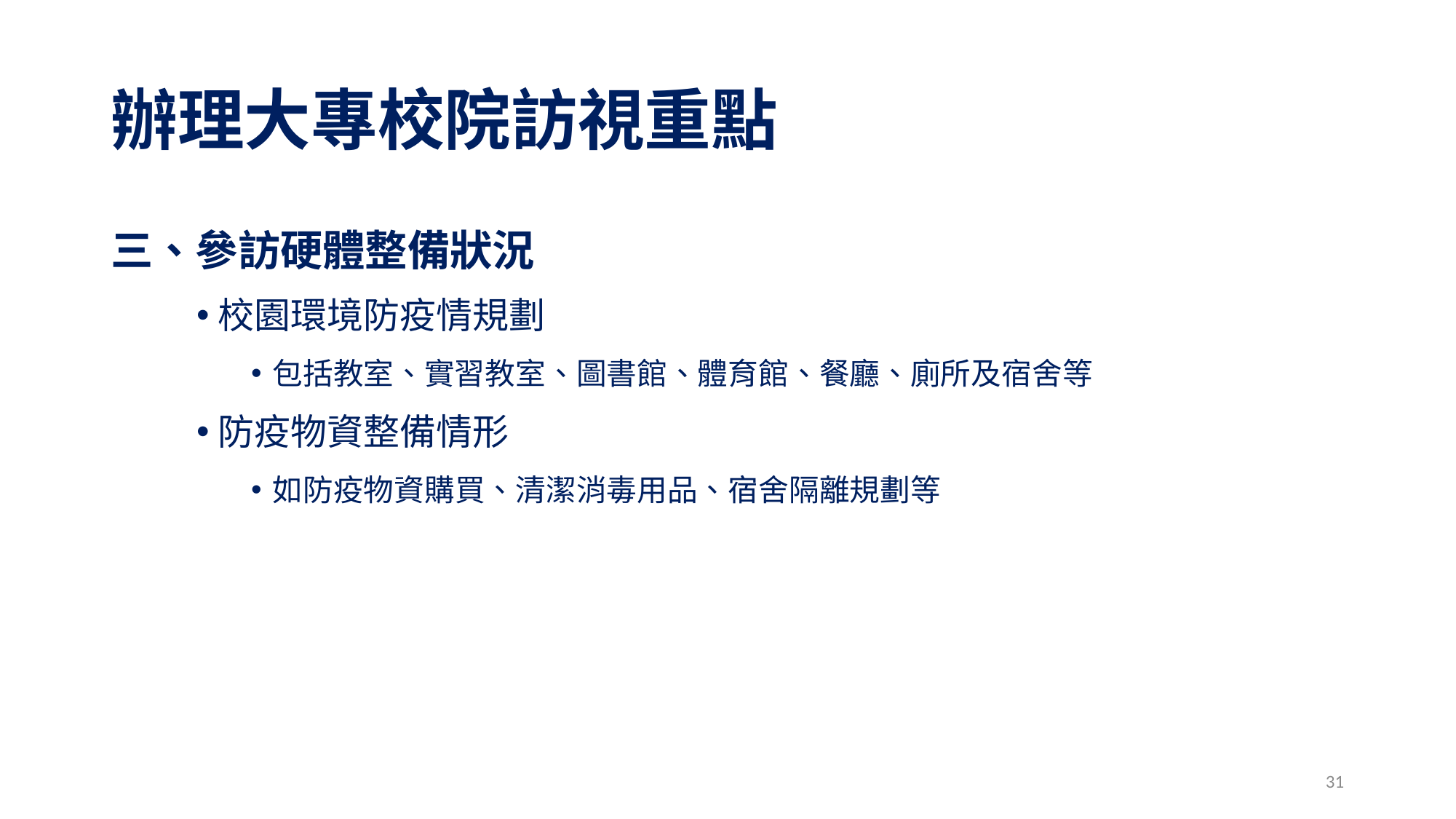

# 辦理大專校院訪視重點
三、參訪硬體整備狀況
校園環境防疫情規劃
包括教室、實習教室、圖書館、體育館、餐廳、廁所及宿舍等
防疫物資整備情形
如防疫物資購買、清潔消毒用品、宿舍隔離規劃等

31